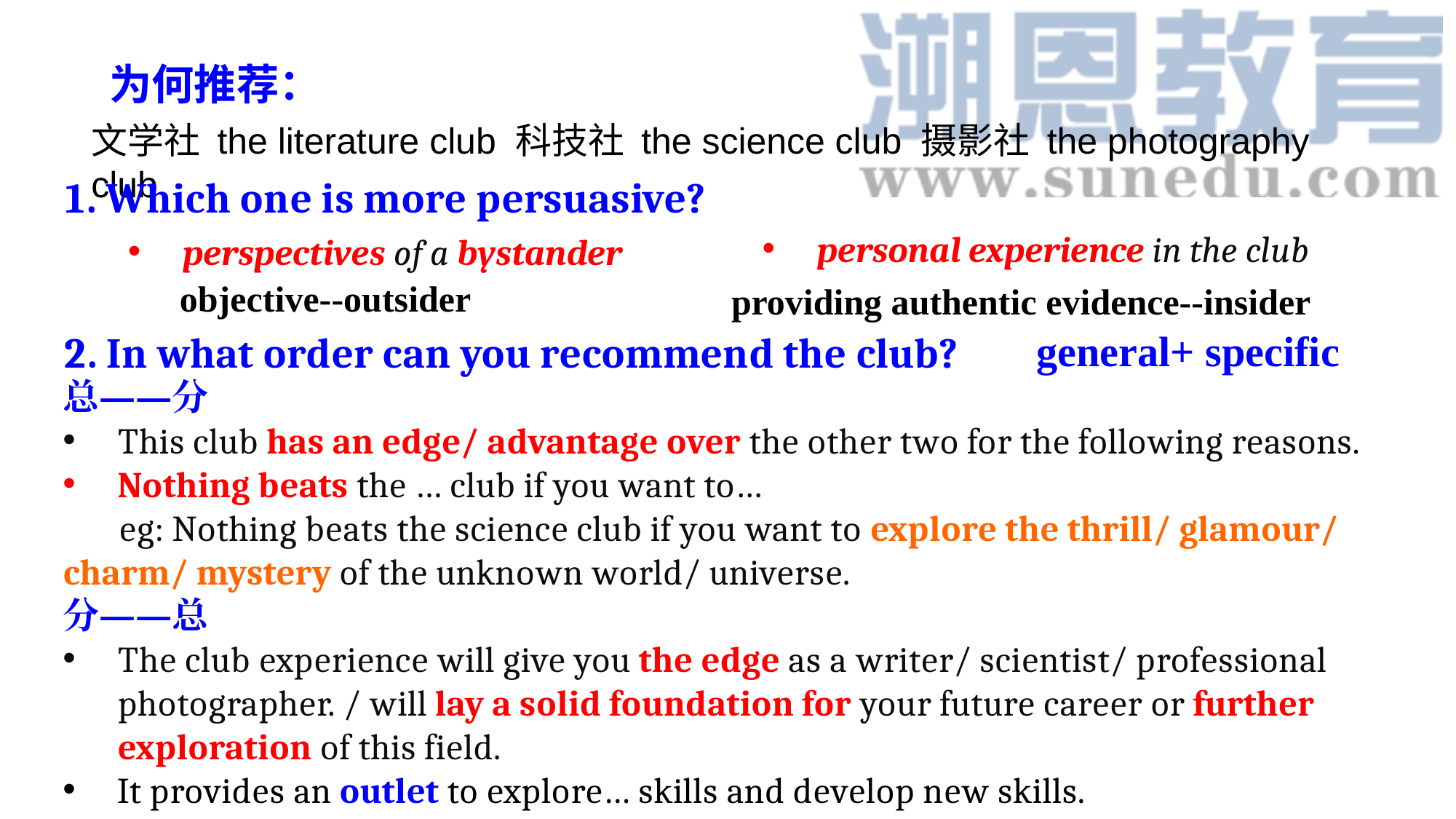

为何推荐：
文学社 the literature club 科技社 the science club 摄影社 the photography club
1. Which one is more persuasive?
personal experience in the club
perspectives of a bystander
objective--outsider

providing authentic evidence--insider
general+ specific
2. In what order can you recommend the club?
总——分
This club has an edge/ advantage over the other two for the following reasons.
Nothing beats the … club if you want to…
       eg: Nothing beats the science club if you want to explore the thrill/ glamour/ charm/ mystery of the unknown world/ universe.
分——总
The club experience will give you the edge as a writer/ scientist/ professional photographer. / will lay a solid foundation for your future career or further exploration of this field.
It provides an outlet to explore… skills and develop new skills.